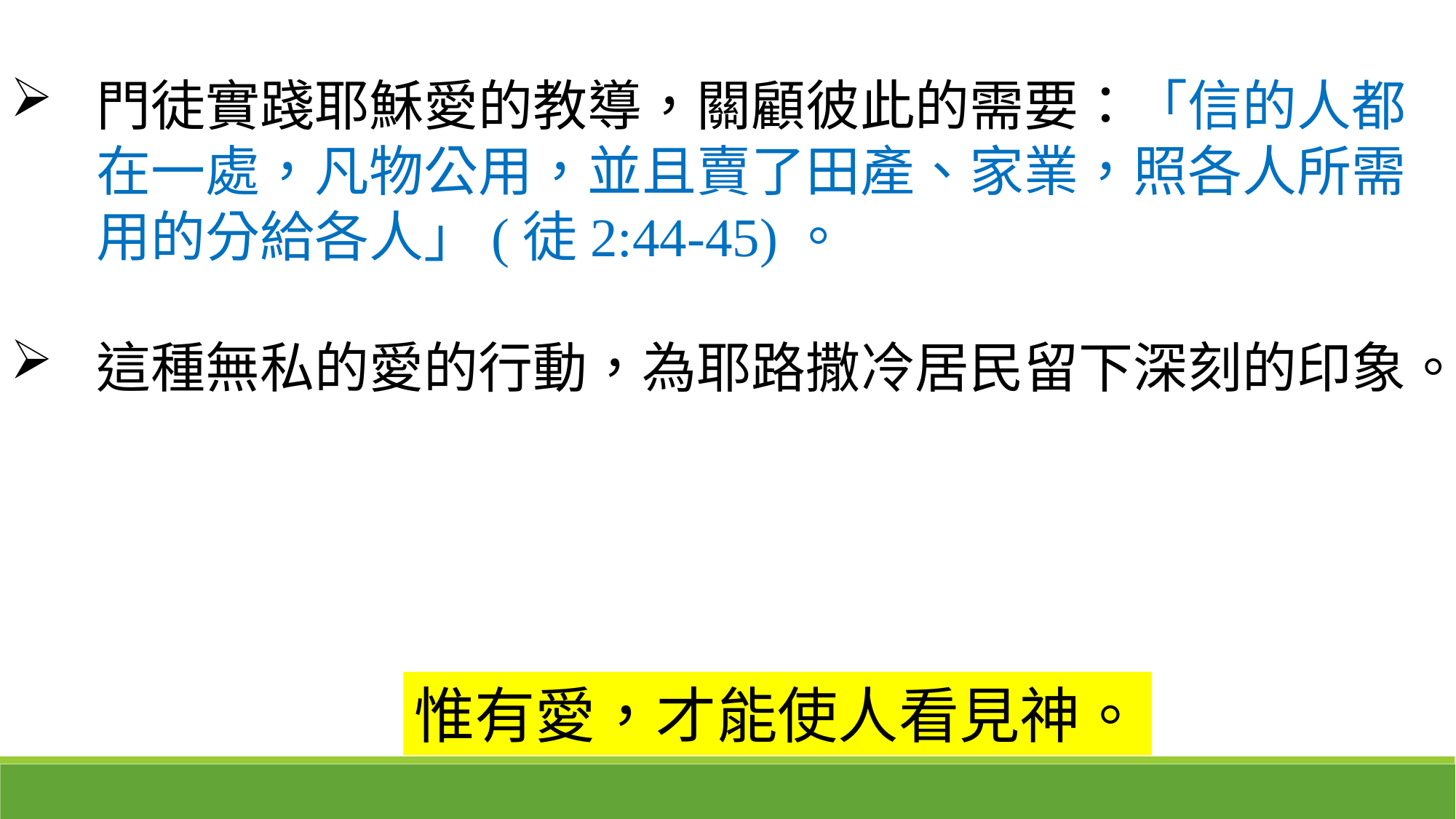

門徒實踐耶穌愛的教導，關顧彼此的需要：「信的人都在一處，凡物公用，並且賣了田產、家業，照各人所需用的分給各人」(徒2:44-45)。

這種無私的愛的行動，為耶路撒冷居民留下深刻的印象。
惟有愛，才能使人看見神。